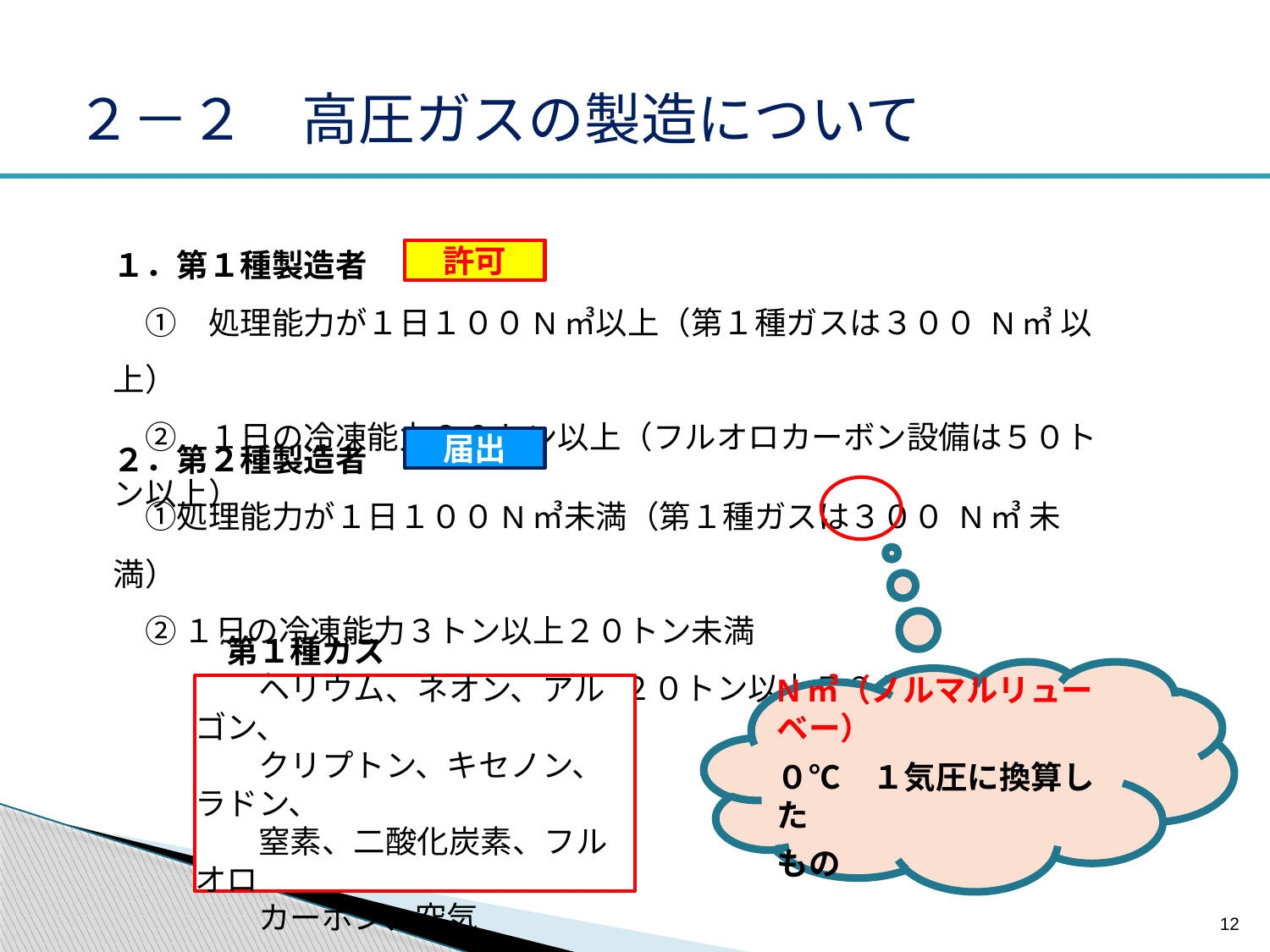

# ２－２　高圧ガスの製造について
１．第１種製造者
　①　処理能力が１日１００N㎥以上（第１種ガスは３００ N㎥ 以上）
　②　１日の冷凍能力２０トン以上（フルオロカーボン設備は５０トン以上）
許可
２．第２種製造者
　①処理能力が１日１００N㎥未満（第１種ガスは３００ N㎥ 未満）
　② １日の冷凍能力３トン以上２０トン未満
　　　　（フルオロカーボン設備は２０トン以上５０トン未満）
届出

N㎥（ノルマルリューベー）
０℃　１気圧に換算した
もの

（第１種ガス（
　　ヘリウム、ネオン、アルゴン、
　　クリプトン、キセノン、ラドン、
　　窒素、二酸化炭素、フルオロ
　　カーボン、空気
12